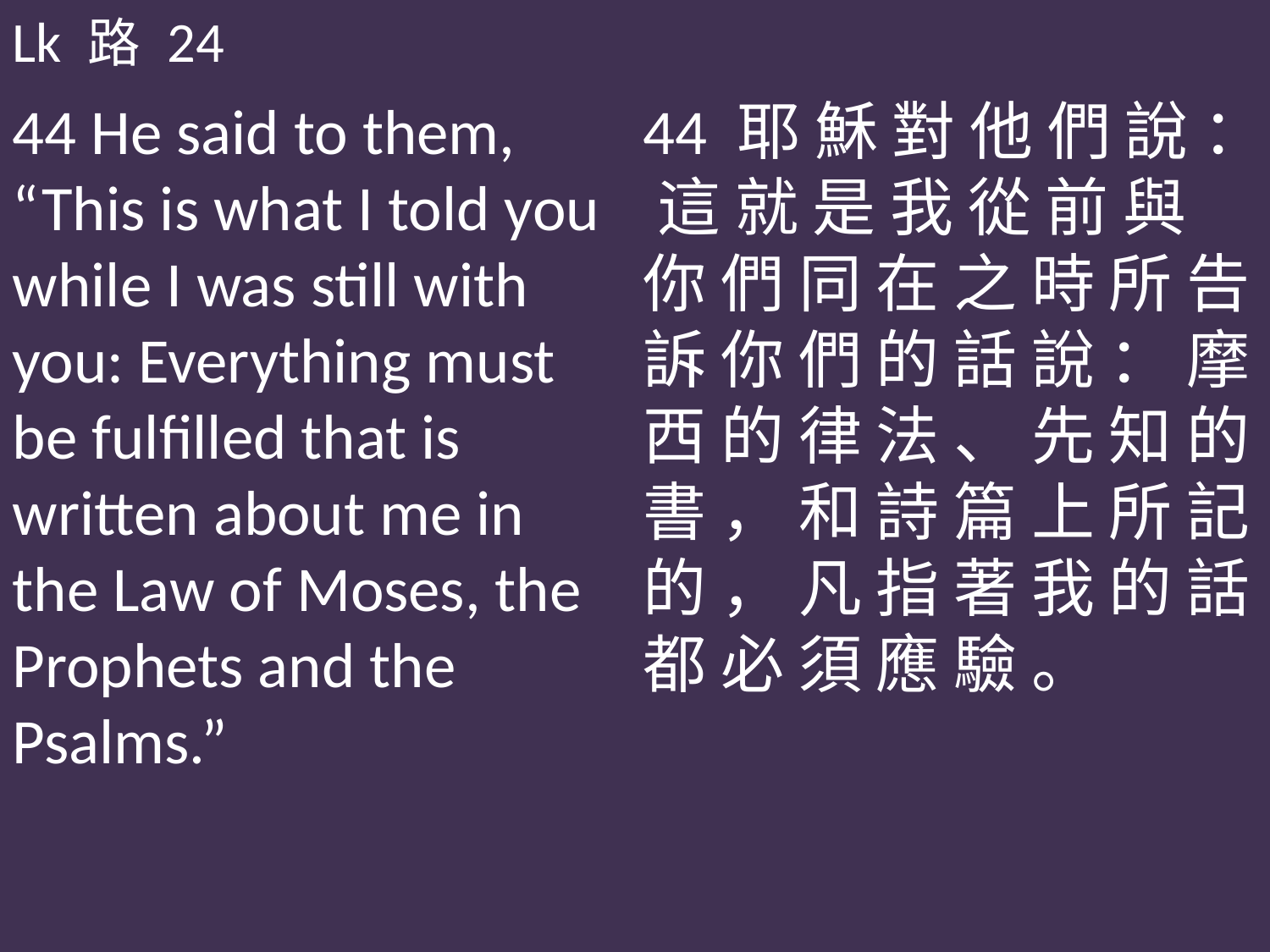

Lk 路 24
44 He said to them, “This is what I told you while I was still with you: Everything must be fulfilled that is written about me in the Law of Moses, the Prophets and the Psalms.”
44 耶 穌 對 他 們 說 ： 這 就 是 我 從 前 與 你 們 同 在 之 時 所 告 訴 你 們 的 話 說 ： 摩 西 的 律 法 、 先 知 的 書 ， 和 詩 篇 上 所 記 的 ， 凡 指 著 我 的 話 都 必 須 應 驗 。